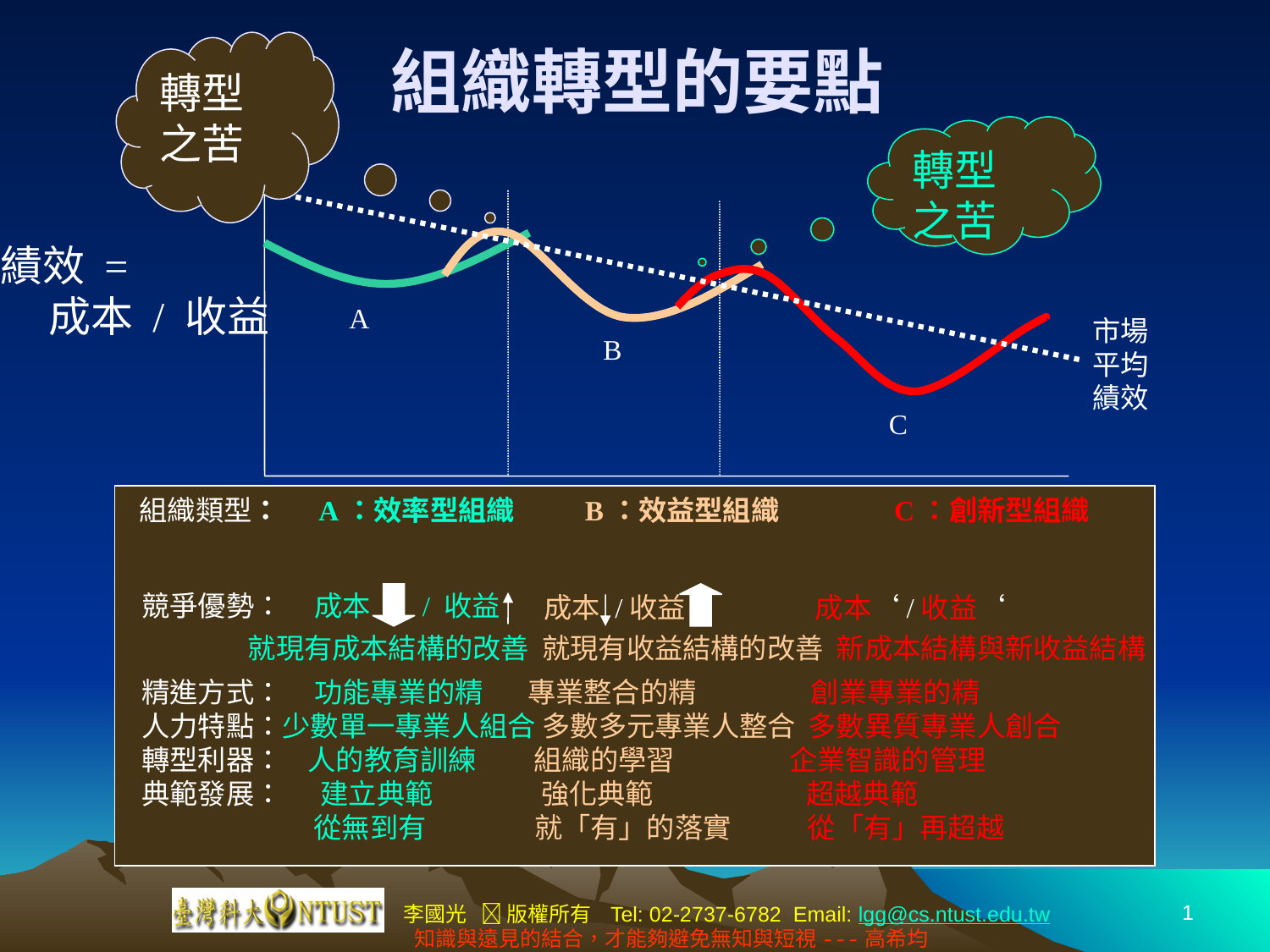

# 組織轉型的要點
轉型
之苦
轉型
之苦

市場
平均
績效

B
績效 =
    成本 / 收益

A

C

組織類型：     A：效率型組織          B：效益型組織                 C：創新型組織
競爭優勢：     成本

/ 收益

成本
/收益

成本‘/收益‘

就現有成本結構的改善  就現有收益結構的改善  新成本結構與新收益結構

精進方式：     功能專業的精       專業整合的精                  創業專業的精
人力特點：少數單一專業人組合 多數多元專業人整合  多數異質專業人創合
轉型利器：    人的教育訓練         組織的學習                  企業智識的管理
典範發展：      建立典範                 強化典範                        超越典範
                          從無到有                 就「有」的落實            從「有」再超越
1